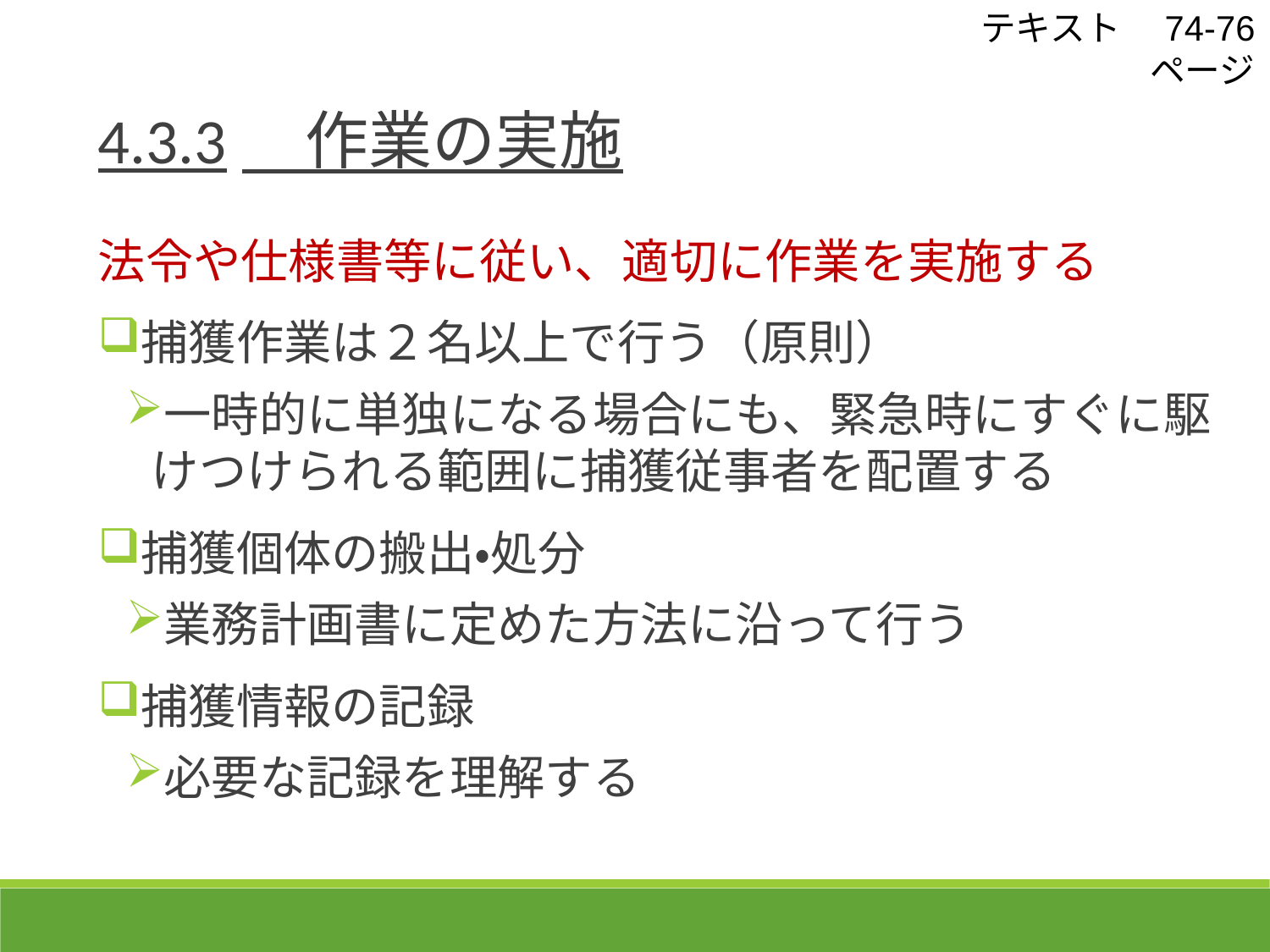

テキスト　74-76	ページ
4.3.3　作業の実施
法令や仕様書等に従い、適切に作業を実施する
捕獲作業は２名以上で行う（原則）
一時的に単独になる場合にも、緊急時にすぐに駆けつけられる範囲に捕獲従事者を配置する
捕獲個体の搬出・処分
業務計画書に定めた方法に沿って行う
捕獲情報の記録
必要な記録を理解する